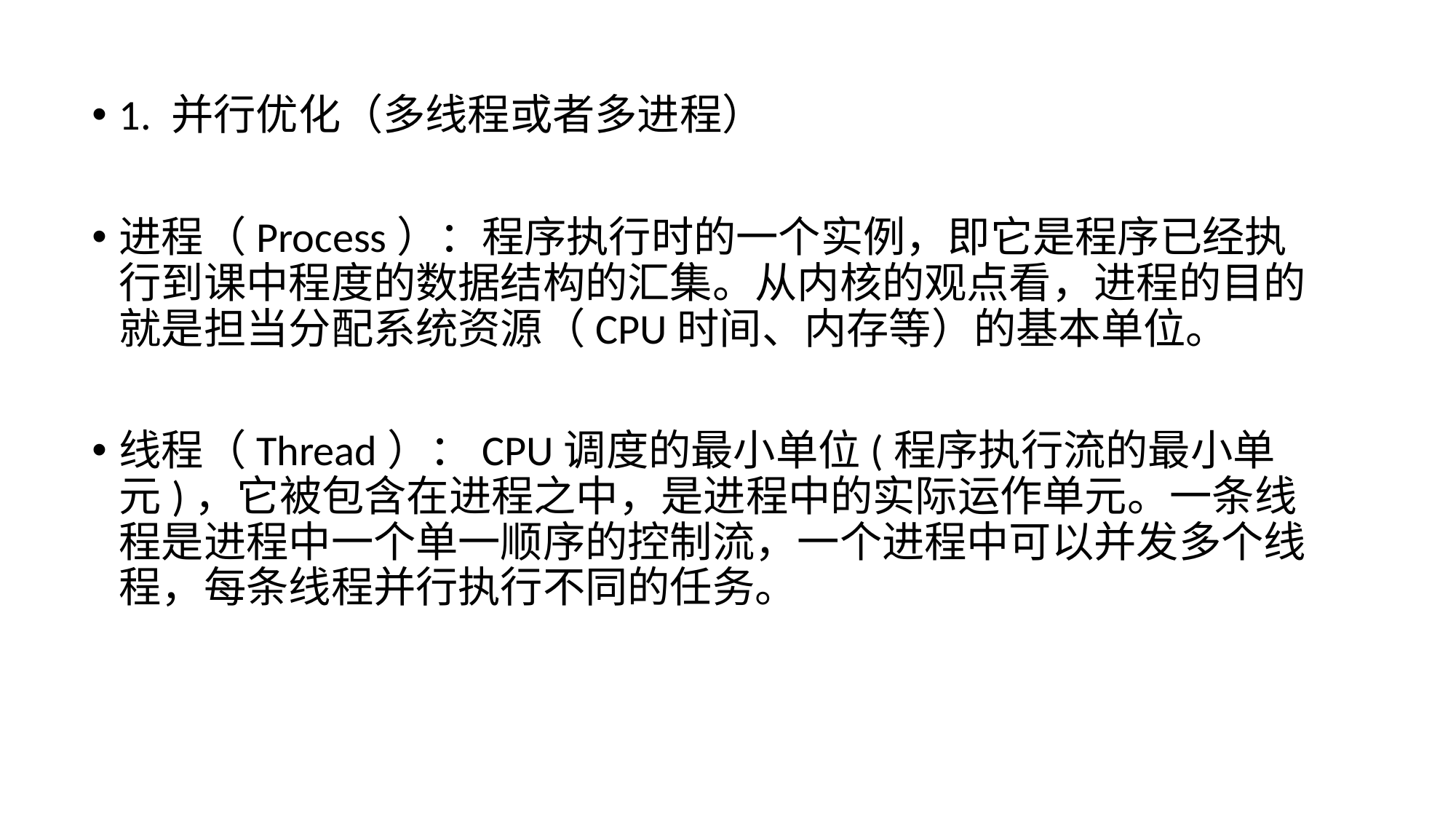

1. 并行优化（多线程或者多进程）

进程（Process）：程序执行时的一个实例，即它是程序已经执行到课中程度的数据结构的汇集。从内核的观点看，进程的目的就是担当分配系统资源（CPU时间、内存等）的基本单位。

线程（Thread）：CPU调度的最小单位(程序执行流的最小单元)，它被包含在进程之中，是进程中的实际运作单元。一条线程是进程中一个单一顺序的控制流，一个进程中可以并发多个线程，每条线程并行执行不同的任务。